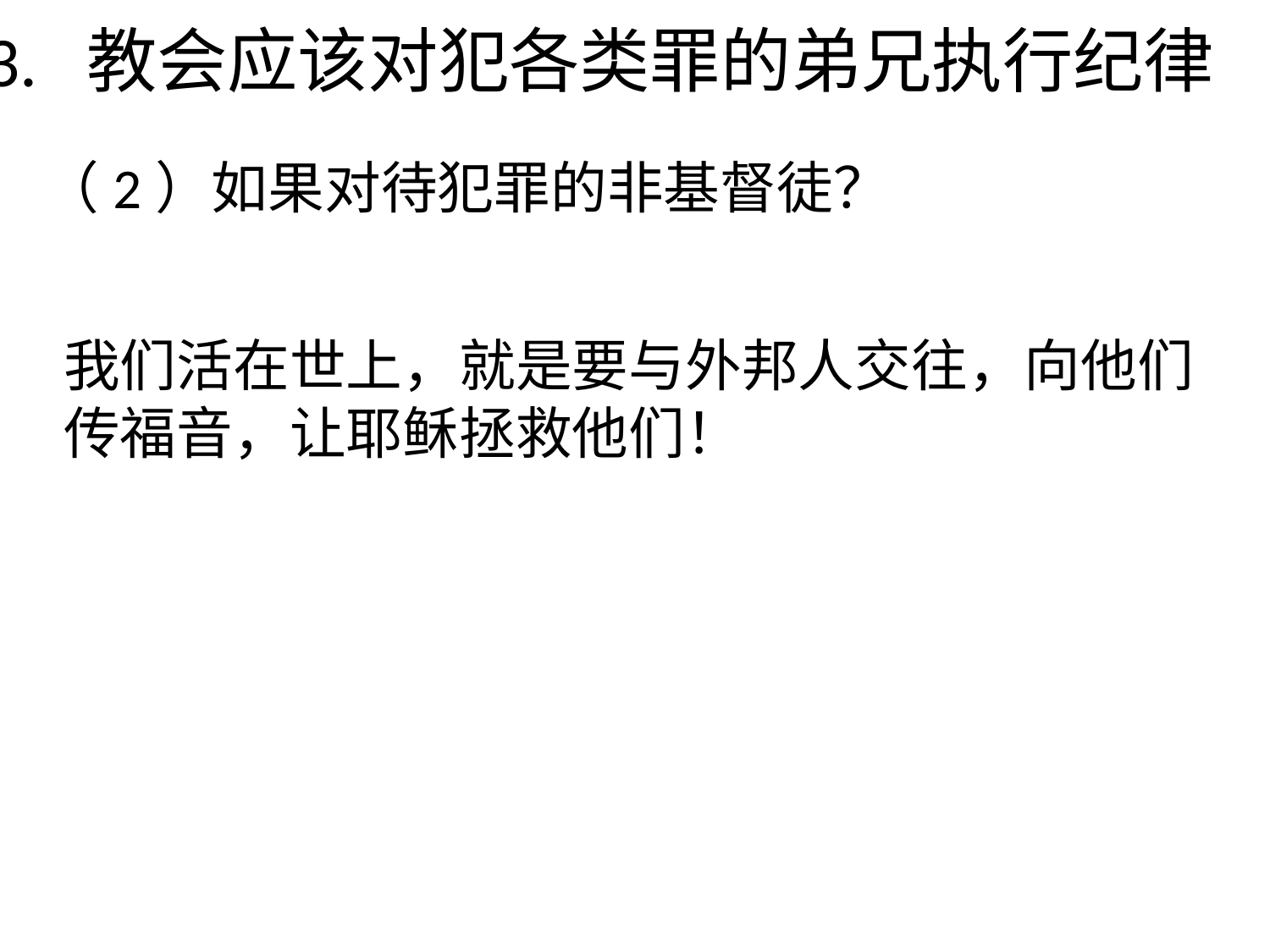

3.  教会应该对犯各类罪的弟兄执行纪律 （5：9-13）
（2）如果对待犯罪的非基督徒？
我们活在世上，就是要与外邦人交往，向他们传福音，让耶稣拯救他们！